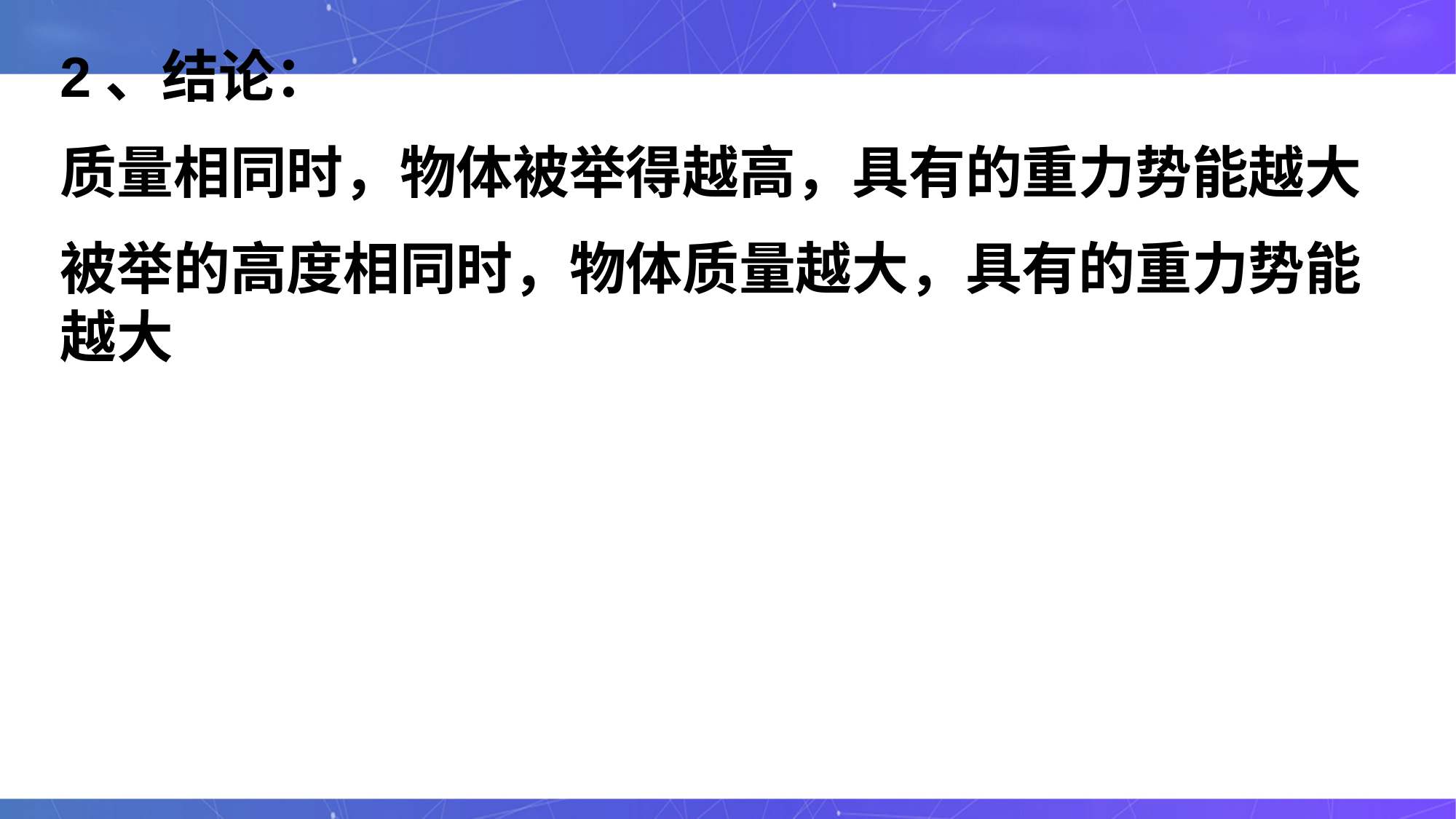

2、结论：
质量相同时，物体被举得越高，具有的重力势能越大
被举的高度相同时，物体质量越大，具有的重力势能越大